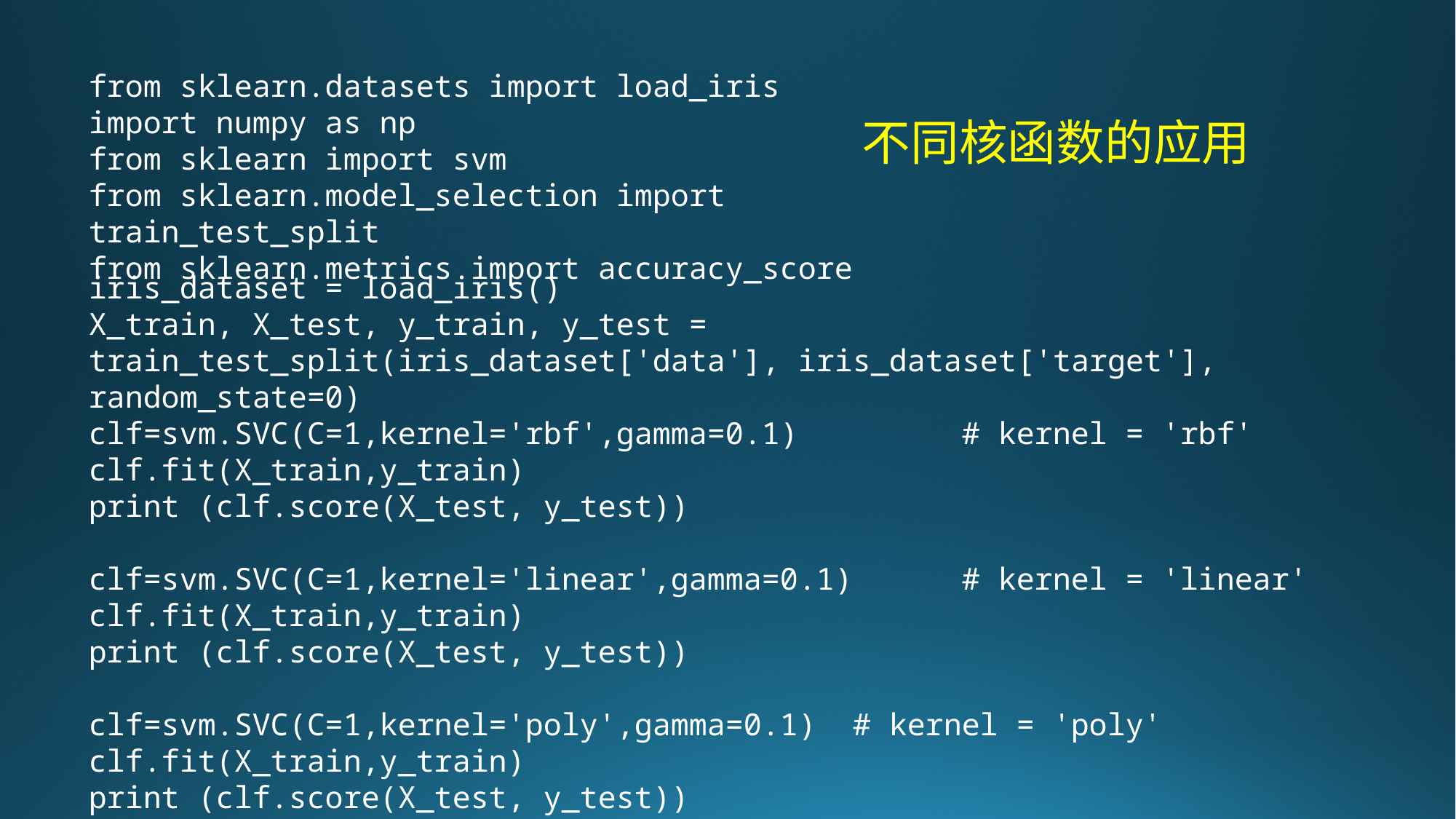

from sklearn.datasets import load_iris
import numpy as np
from sklearn import svm
from sklearn.model_selection import train_test_split
from sklearn.metrics import accuracy_score
不同核函数的应用
iris_dataset = load_iris()
X_train, X_test, y_train, y_test = train_test_split(iris_dataset['data'], iris_dataset['target'], random_state=0)
clf=svm.SVC(C=1,kernel='rbf',gamma=0.1)		# kernel = 'rbf'
clf.fit(X_train,y_train)
print (clf.score(X_test, y_test))

clf=svm.SVC(C=1,kernel='linear',gamma=0.1)	# kernel = 'linear'
clf.fit(X_train,y_train)
print (clf.score(X_test, y_test))

clf=svm.SVC(C=1,kernel='poly',gamma=0.1)	# kernel = 'poly'
clf.fit(X_train,y_train)
print (clf.score(X_test, y_test))